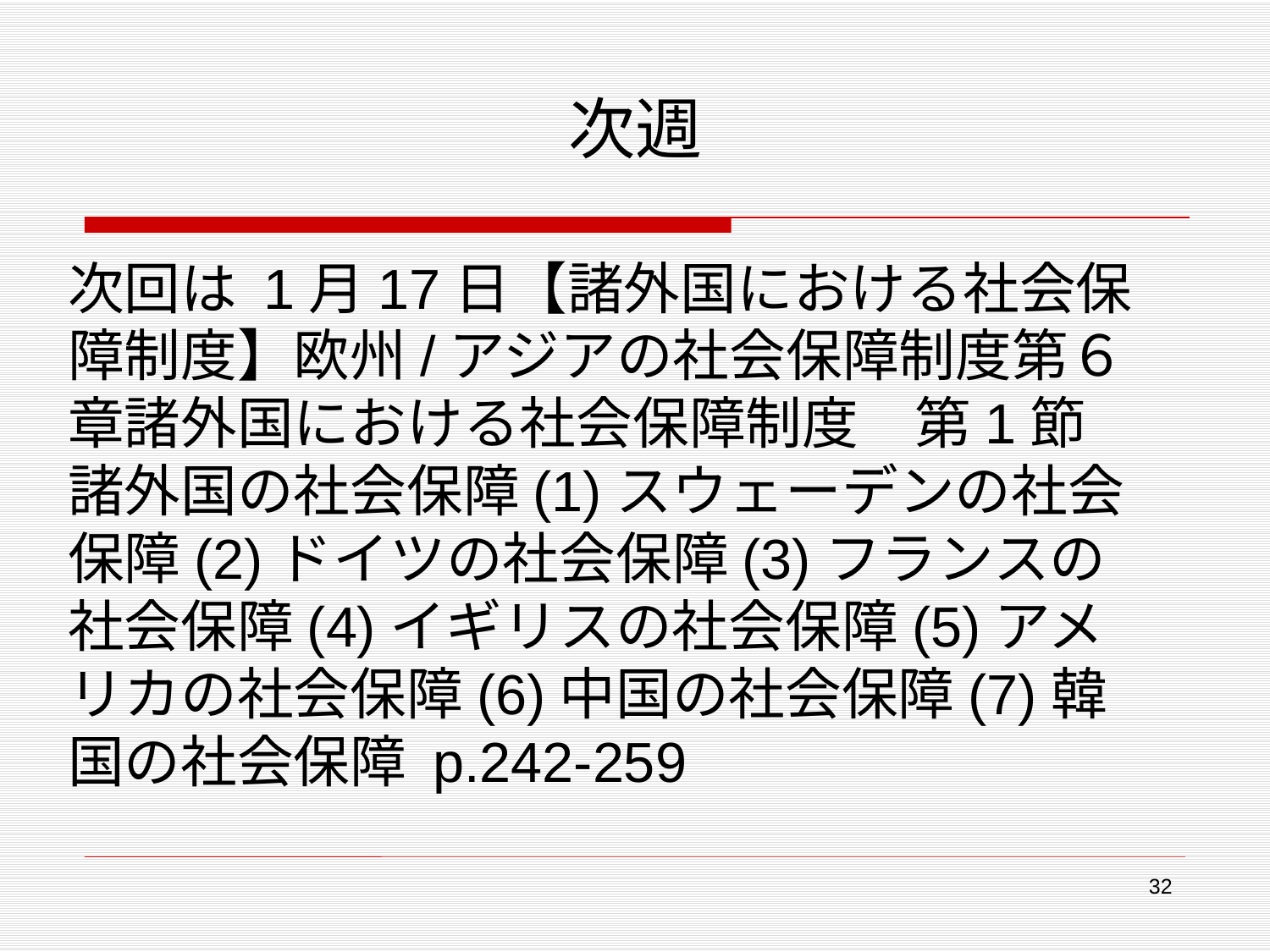

# 次週
次回は 1月17日【諸外国における社会保障制度】欧州/アジアの社会保障制度第６章諸外国における社会保障制度　第1節諸外国の社会保障(1)スウェーデンの社会保障(2)ドイツの社会保障(3)フランスの社会保障(4)イギリスの社会保障(5)アメリカの社会保障(6)中国の社会保障(7)韓国の社会保障 p.242-259

32